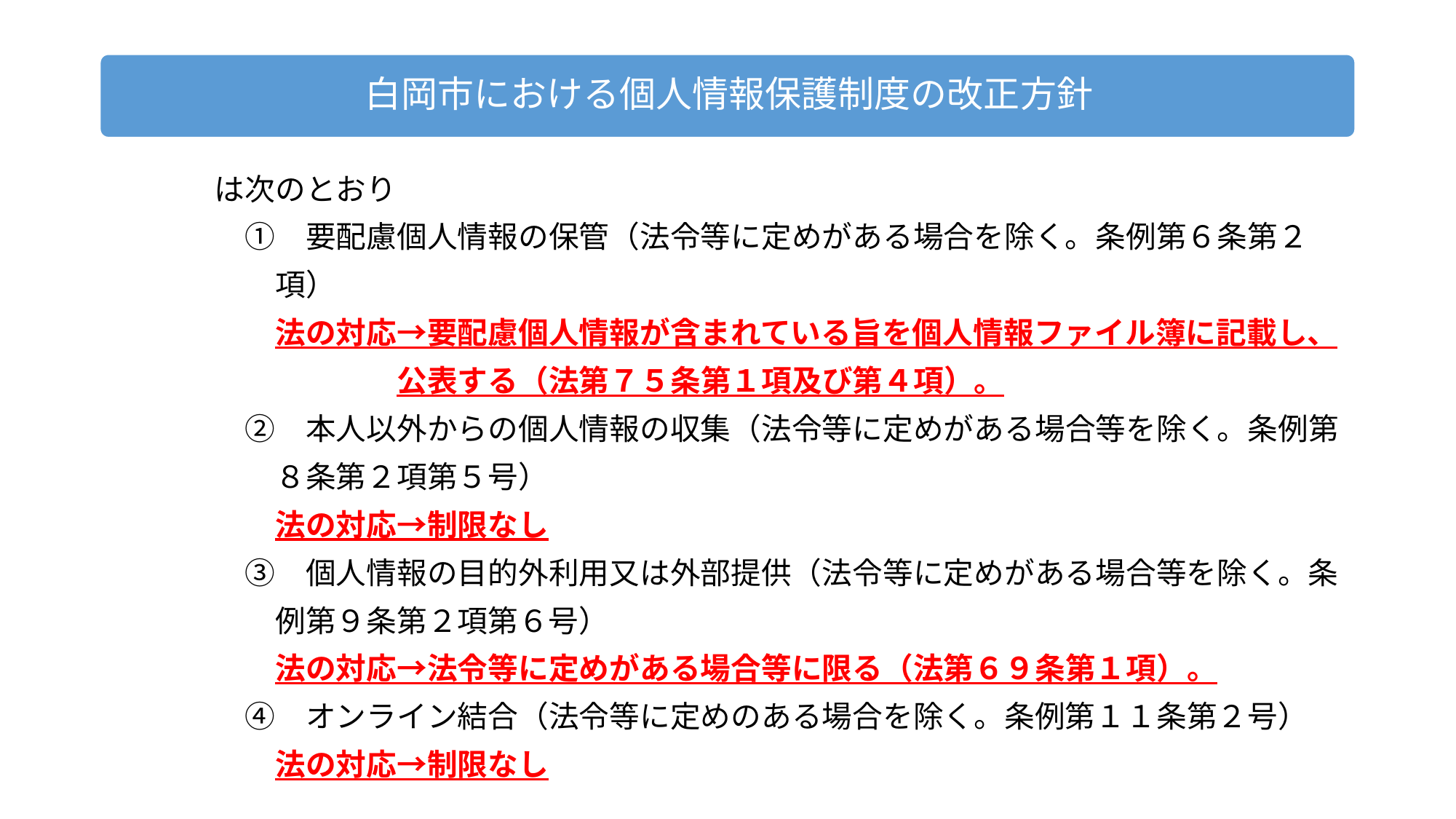

白岡市における個人情報保護制度の改正方針
　　　は次のとおり
　　　　①　要配慮個人情報の保管（法令等に定めがある場合を除く。条例第６条第２
　　　　　項）
　　　　　法の対応→要配慮個人情報が含まれている旨を個人情報ファイル簿に記載し、
　　　　　　　　　公表する（法第７５条第１項及び第４項）。
　　　　②　本人以外からの個人情報の収集（法令等に定めがある場合等を除く。条例第
　　　　　８条第２項第５号）
　　　　　法の対応→制限なし
　　　　③　個人情報の目的外利用又は外部提供（法令等に定めがある場合等を除く。条
　　　　　例第９条第２項第６号）
　　　　　法の対応→法令等に定めがある場合等に限る（法第６９条第１項）。
　　　　④　オンライン結合（法令等に定めのある場合を除く。条例第１１条第２号）
　　　　　法の対応→制限なし